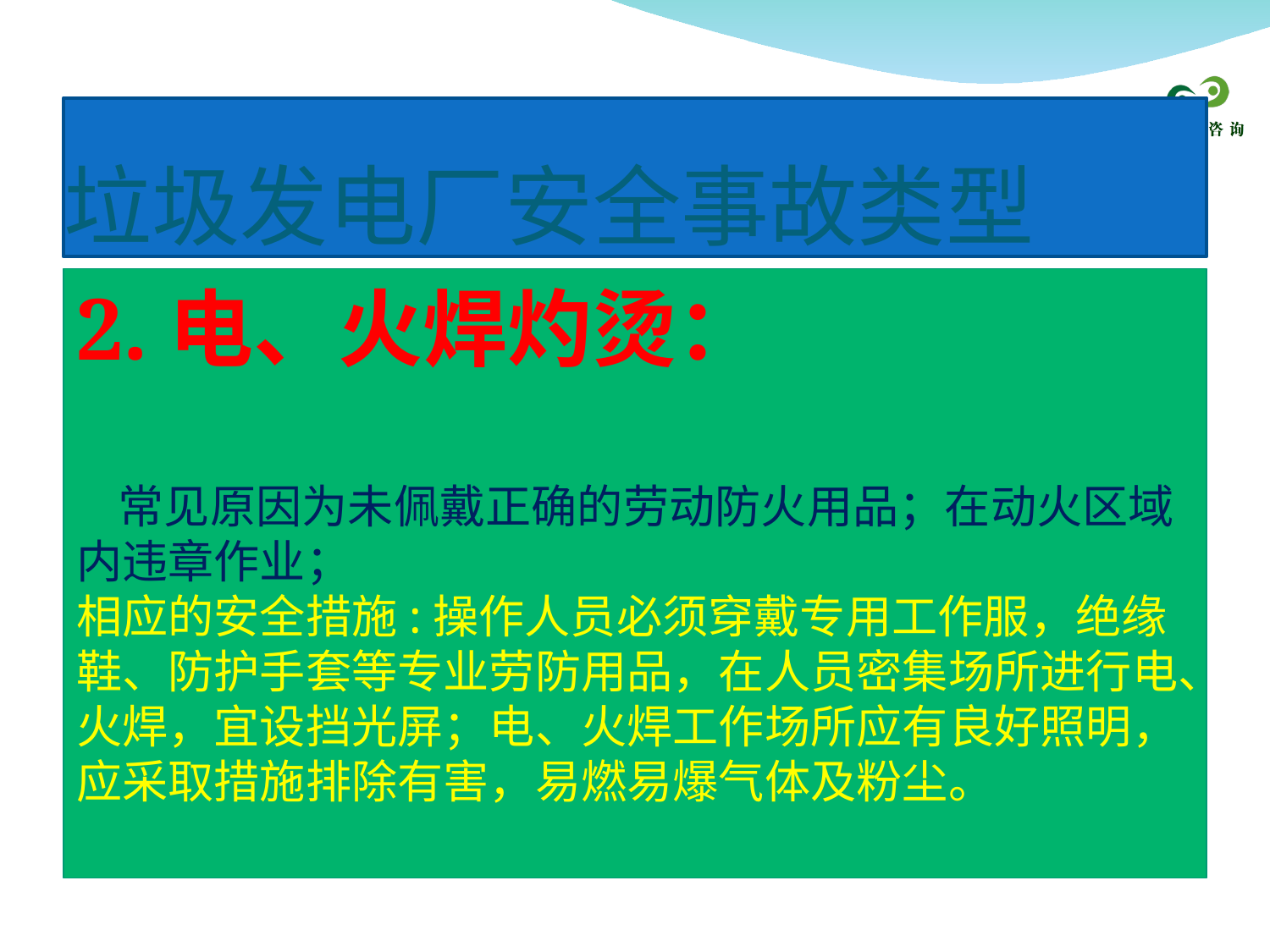

垃圾发电厂安全事故类型
2.电、火焊灼烫：

   常见原因为未佩戴正确的劳动防火用品；在动火区域内违章作业；
相应的安全措施:操作人员必须穿戴专用工作服，绝缘鞋、防护手套等专业劳防用品，在人员密集场所进行电、火焊，宜设挡光屏；电、火焊工作场所应有良好照明，应采取措施排除有害，易燃易爆气体及粉尘。